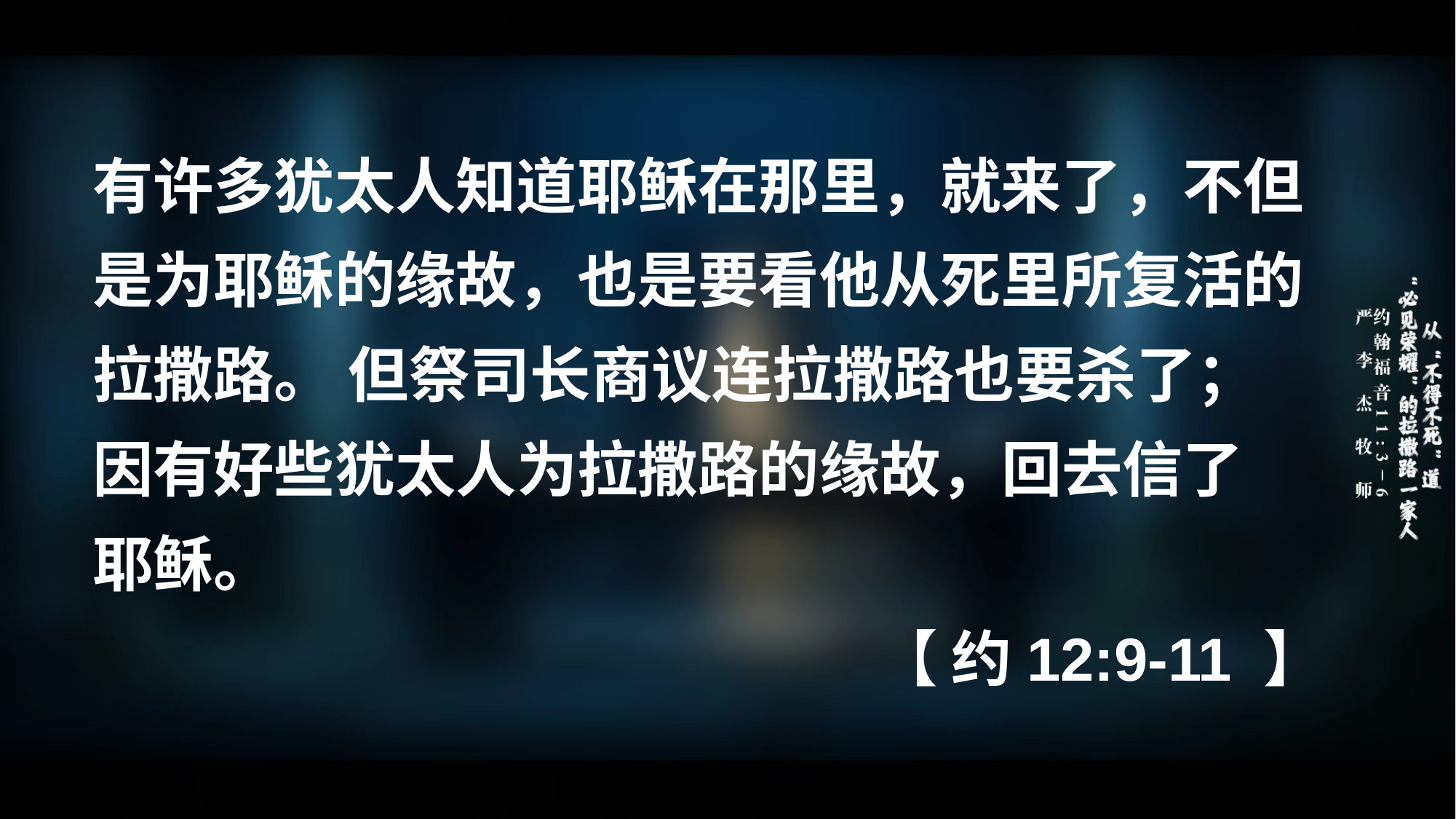

有许多犹太人知道耶稣在那里，就来了，不但是为耶稣的缘故，也是要看他从死里所复活的拉撒路。 但祭司长商议连拉撒路也要杀了； 因有好些犹太人为拉撒路的缘故，回去信了
耶稣。
  【 约12:9-11 】